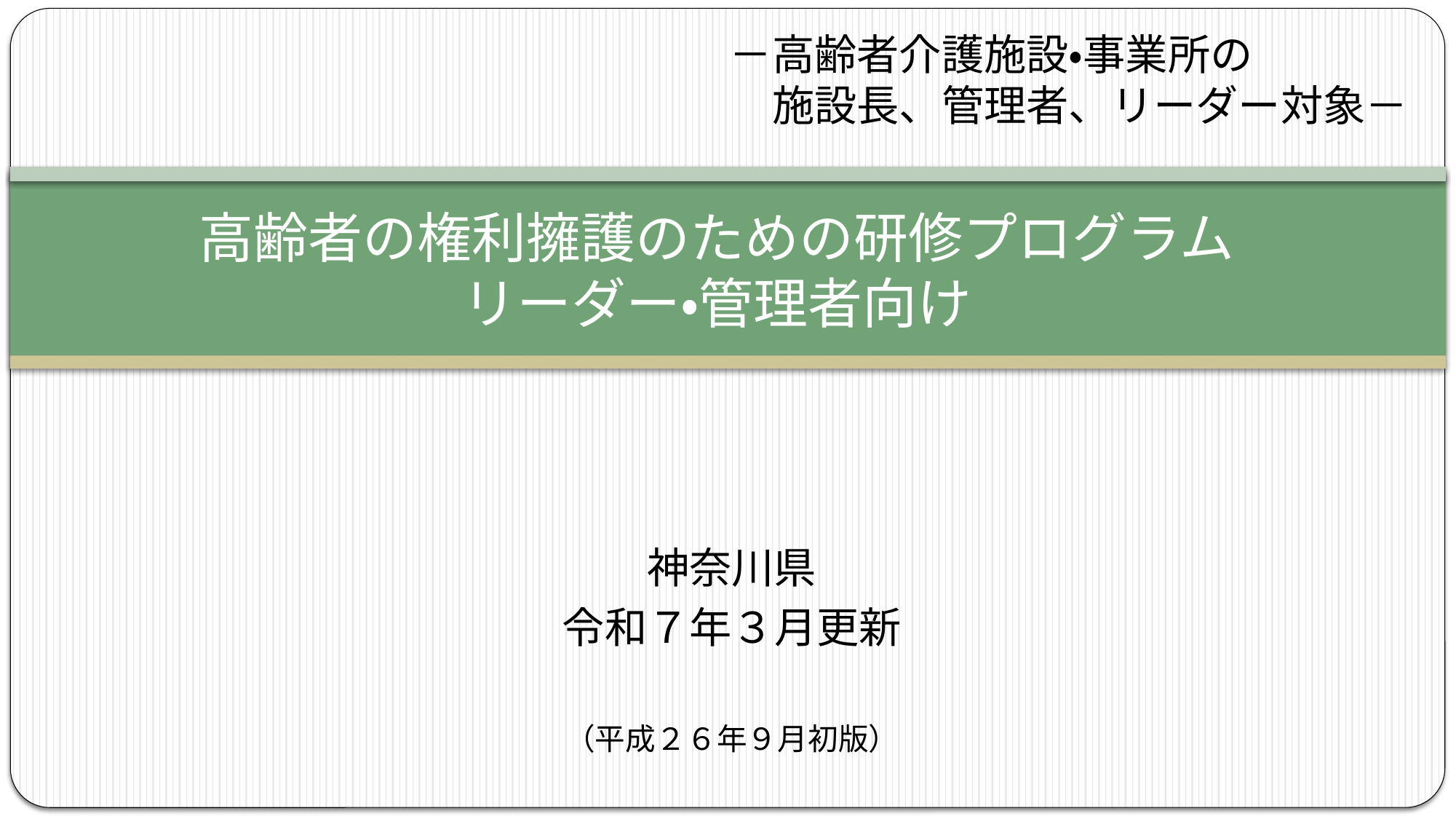

－高齢者介護施設・事業所の
　施設長、管理者、リーダー対象－
# 高齢者の権利擁護のための研修プログラム リーダー・管理者向け

神奈川県
令和７年３月更新

（平成２６年９月初版）